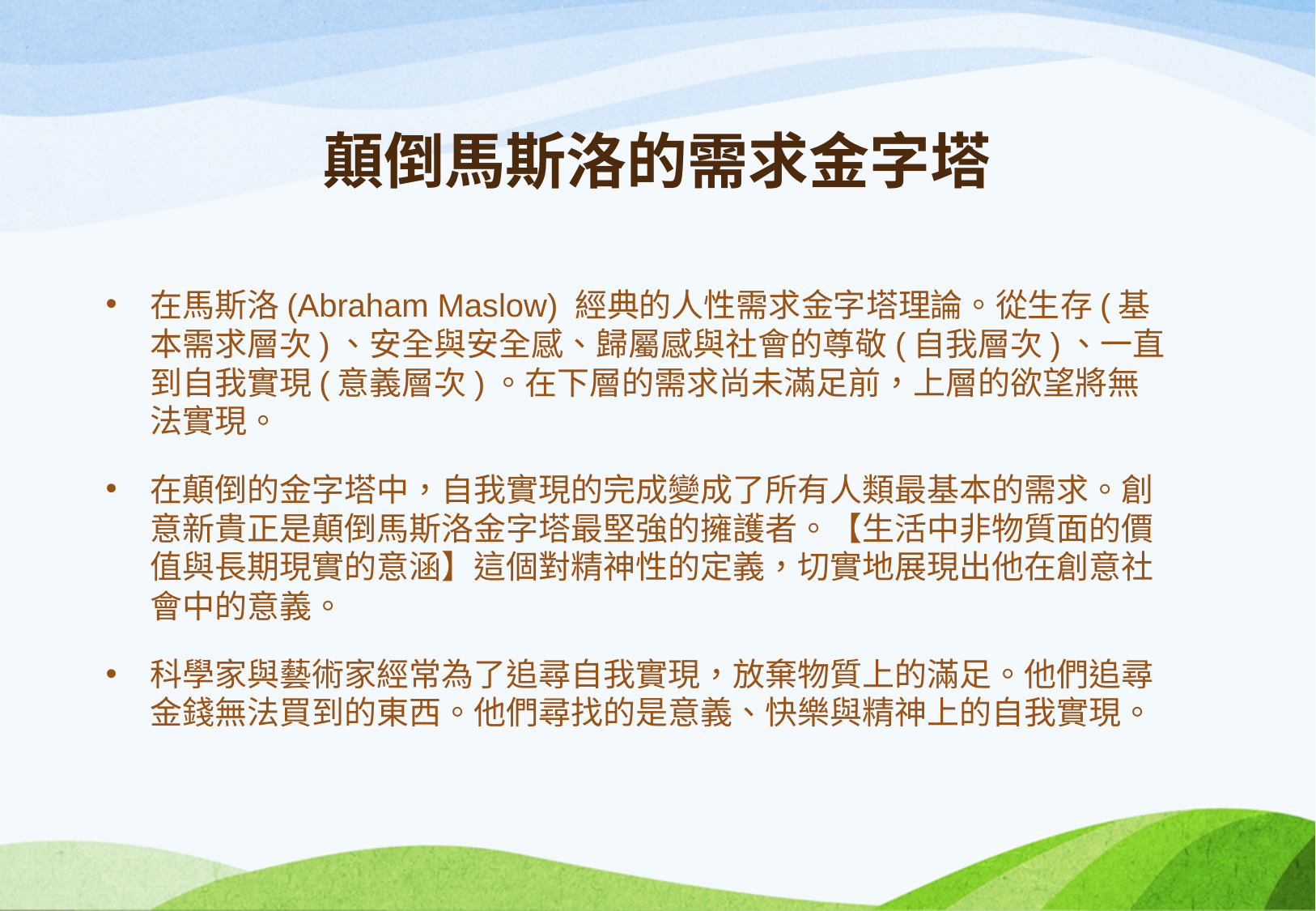

# 顛倒馬斯洛的需求金字塔

在馬斯洛(Abraham Maslow) 經典的人性需求金字塔理論。從生存(基本需求層次)、安全與安全感、歸屬感與社會的尊敬(自我層次)、一直到自我實現(意義層次)。在下層的需求尚未滿足前，上層的欲望將無法實現。
在顛倒的金字塔中，自我實現的完成變成了所有人類最基本的需求。創意新貴正是顛倒馬斯洛金字塔最堅強的擁護者。【生活中非物質面的價值與長期現實的意涵】這個對精神性的定義，切實地展現出他在創意社會中的意義。
科學家與藝術家經常為了追尋自我實現，放棄物質上的滿足。他們追尋金錢無法買到的東西。他們尋找的是意義、快樂與精神上的自我實現。